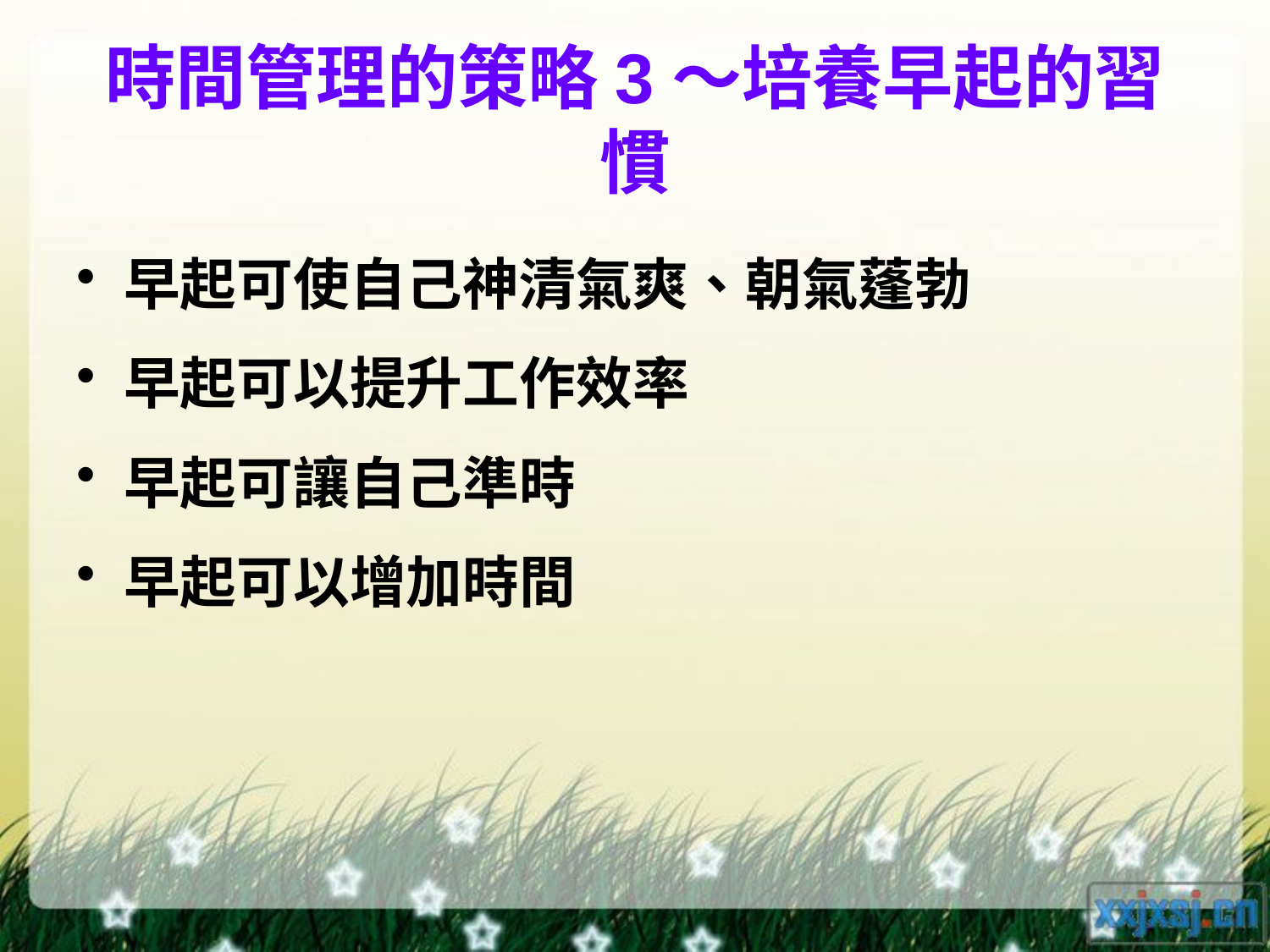

# 時間管理的策略3～培養早起的習慣
早起可使自己神清氣爽、朝氣蓬勃
早起可以提升工作效率
早起可讓自己準時
早起可以增加時間